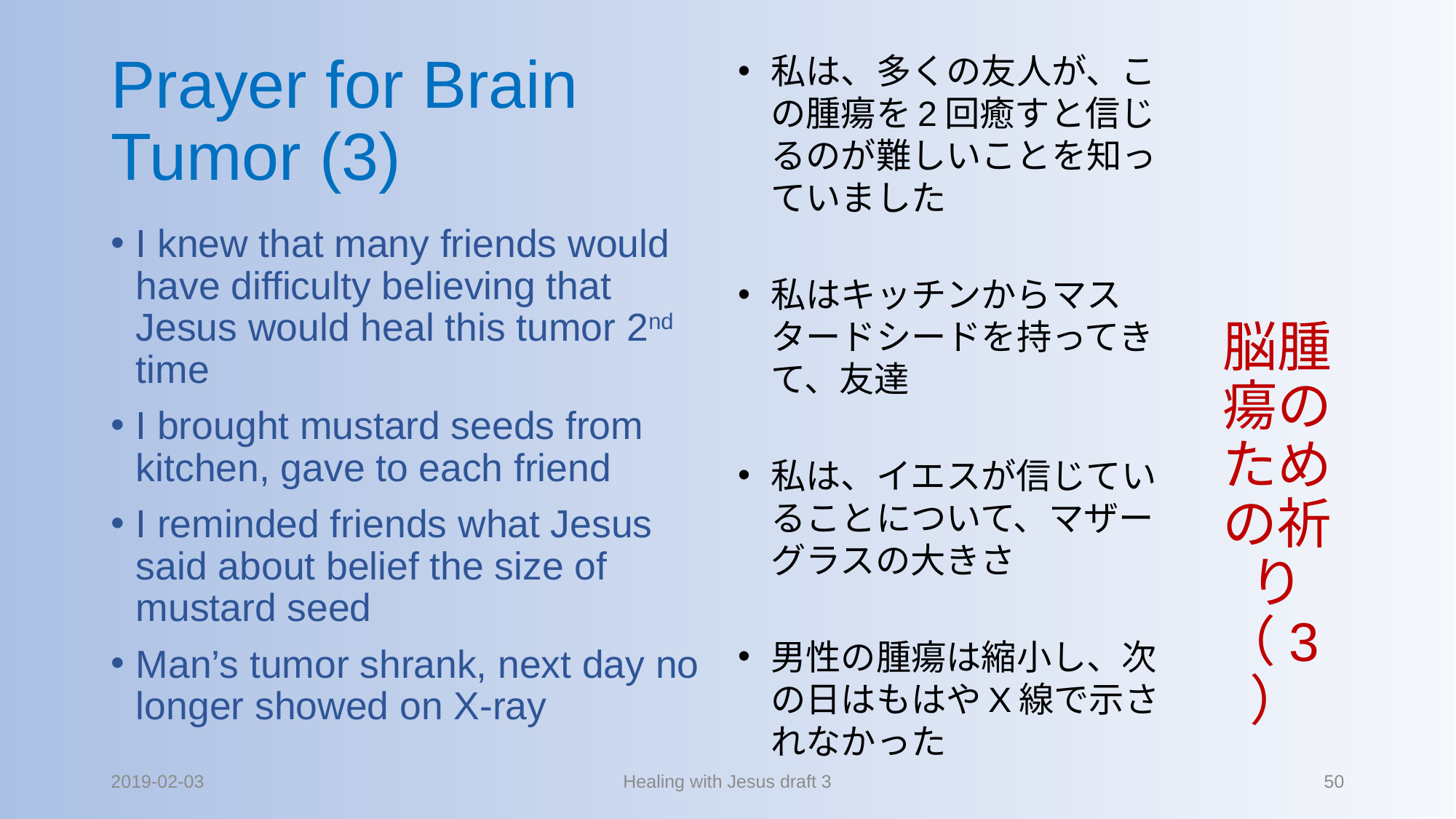

私は、多くの友人が、この腫瘍を2回癒すと信じるのが難しいことを知っていました
私はキッチンからマスタードシードを持ってきて、友達
私は、イエスが信じていることについて、マザーグラスの大きさ
男性の腫瘍は縮小し、次の日はもはやX線で示されなかった
# Prayer for Brain Tumor (3)
脳腫瘍のための祈り（3）
I knew that many friends would have difficulty believing that Jesus would heal this tumor 2nd time
I brought mustard seeds from kitchen, gave to each friend
I reminded friends what Jesus said about belief the size of mustard seed
Man’s tumor shrank, next day no longer showed on X-ray
2019-02-03
Healing with Jesus draft 3
50